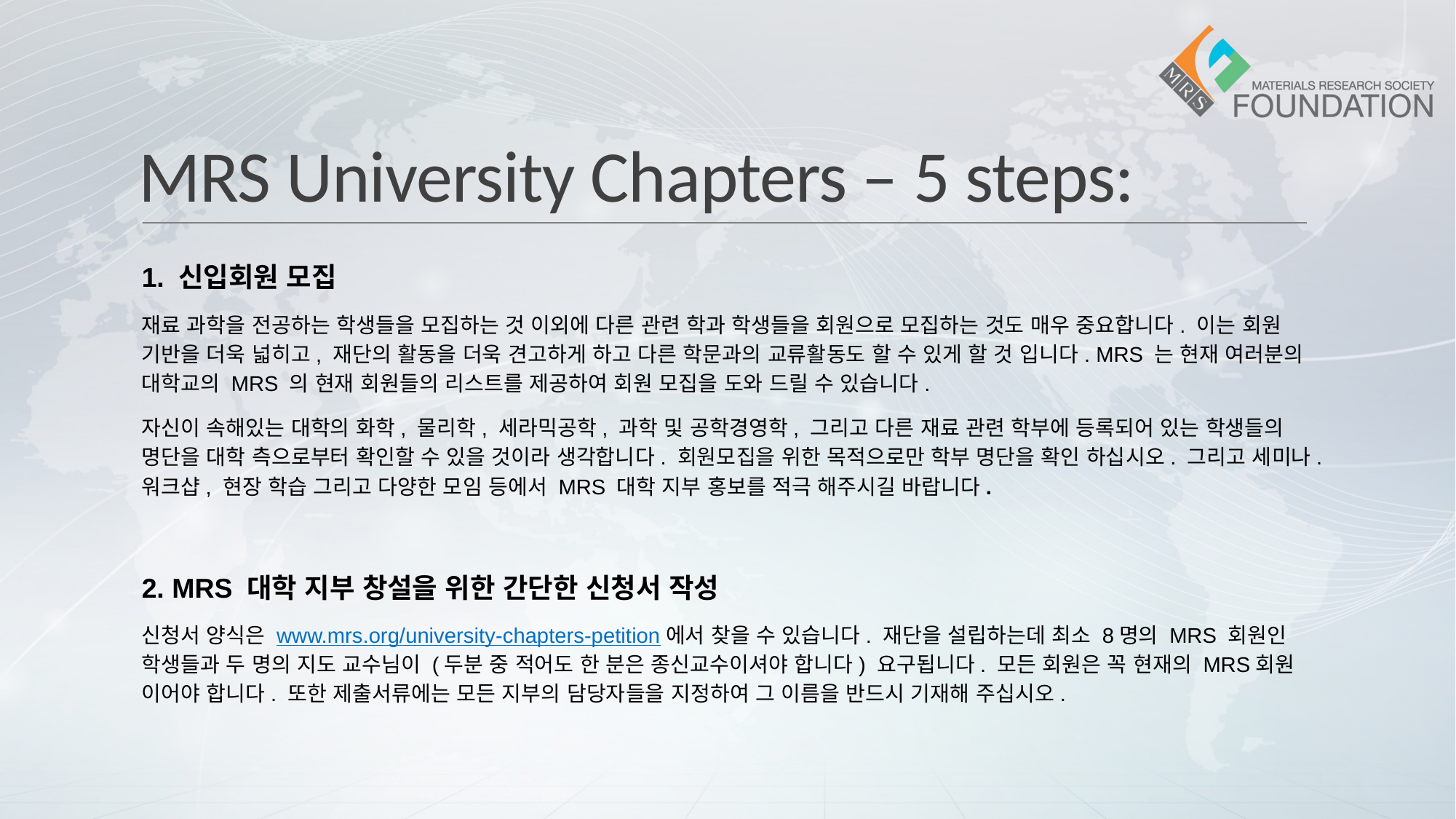

# MRS University Chapters – 5 steps:
1. 신입회원 모집
재료 과학을 전공하는 학생들을 모집하는 것 이외에 다른 관련 학과 학생들을 회원으로 모집하는 것도 매우 중요합니다. 이는 회원 기반을 더욱 넓히고, 재단의 활동을 더욱 견고하게 하고 다른 학문과의 교류활동도 할 수 있게 할 것 입니다. MRS 는 현재 여러분의 대학교의 MRS 의 현재 회원들의 리스트를 제공하여 회원 모집을 도와 드릴 수 있습니다.
자신이 속해있는 대학의 화학, 물리학, 세라믹공학, 과학 및 공학경영학, 그리고 다른 재료 관련 학부에 등록되어 있는 학생들의 명단을 대학 측으로부터 확인할 수 있을 것이라 생각합니다. 회원모집을 위한 목적으로만 학부 명단을 확인 하십시오. 그리고 세미나. 워크샵, 현장 학습 그리고 다양한 모임 등에서 MRS 대학 지부 홍보를 적극 해주시길 바랍니다.

2. MRS 대학 지부 창설을 위한 간단한 신청서 작성
신청서 양식은 www.mrs.org/university-chapters-petition에서 찾을 수 있습니다. 재단을 설립하는데 최소 8명의 MRS 회원인 학생들과 두 명의 지도 교수님이 (두분 중 적어도 한 분은 종신교수이셔야 합니다) 요구됩니다. 모든 회원은 꼭 현재의 MRS회원 이어야 합니다. 또한 제출서류에는 모든 지부의 담당자들을 지정하여 그 이름을 반드시 기재해 주십시오.